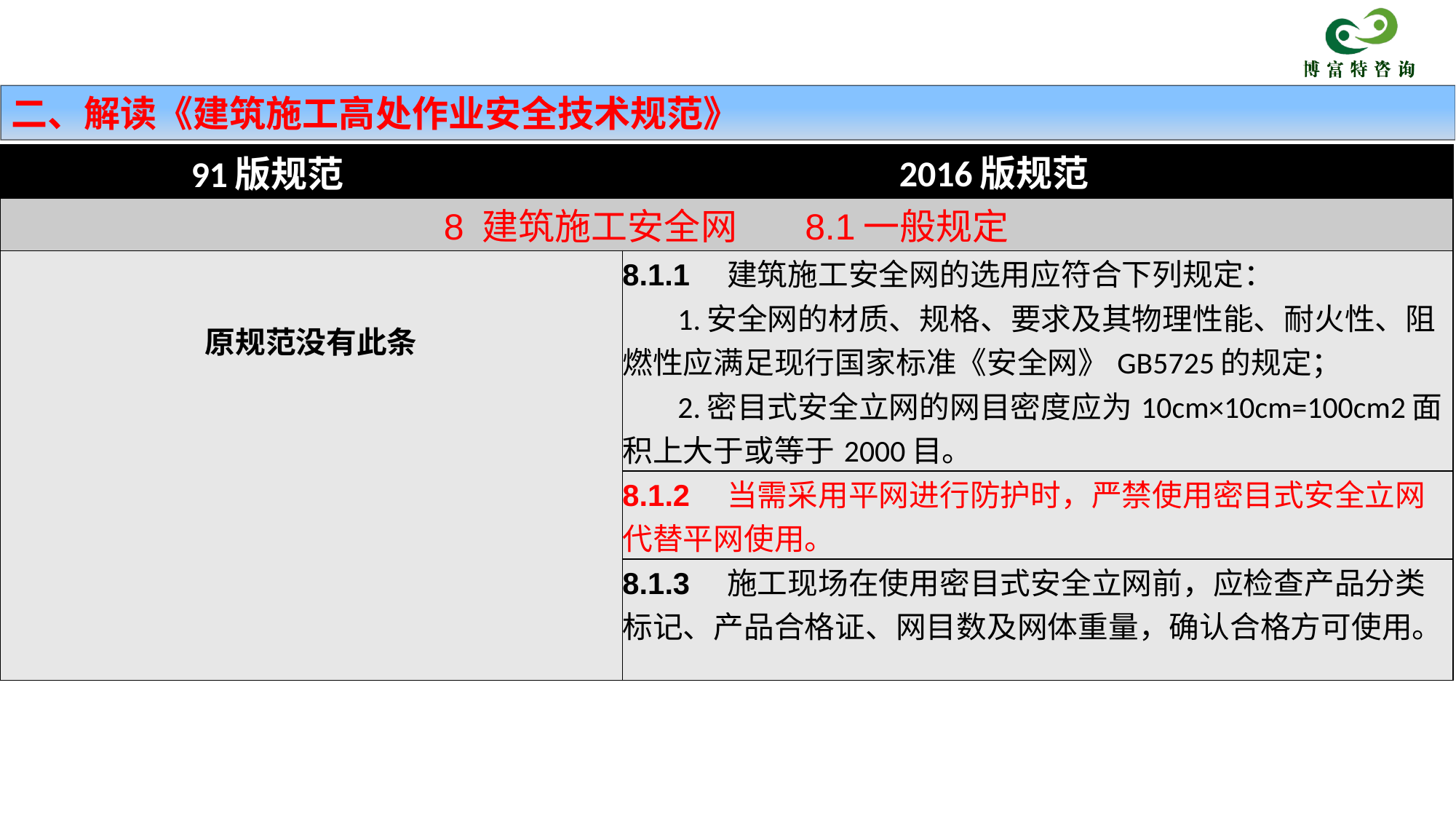

二、解读《建筑施工高处作业安全技术规范》
| 91版规范 | 2016版规范 |  |
| --- | --- | --- |
| 8 建筑施工安全网 8.1一般规定 |  |  |
| 原规范没有此条 |  | 8.1.1　建筑施工安全网的选用应符合下列规定： 1.安全网的材质、规格、要求及其物理性能、耐火性、阻燃性应满足现行国家标准《安全网》GB5725的规定； 2.密目式安全立网的网目密度应为10cm×10cm=100cm2面积上大于或等于2000目。 |
|  |  | 8.1.2　当需采用平网进行防护时，严禁使用密目式安全立网代替平网使用。 |
|  |  | 8.1.3　施工现场在使用密目式安全立网前，应检查产品分类标记、产品合格证、网目数及网体重量，确认合格方可使用。 |